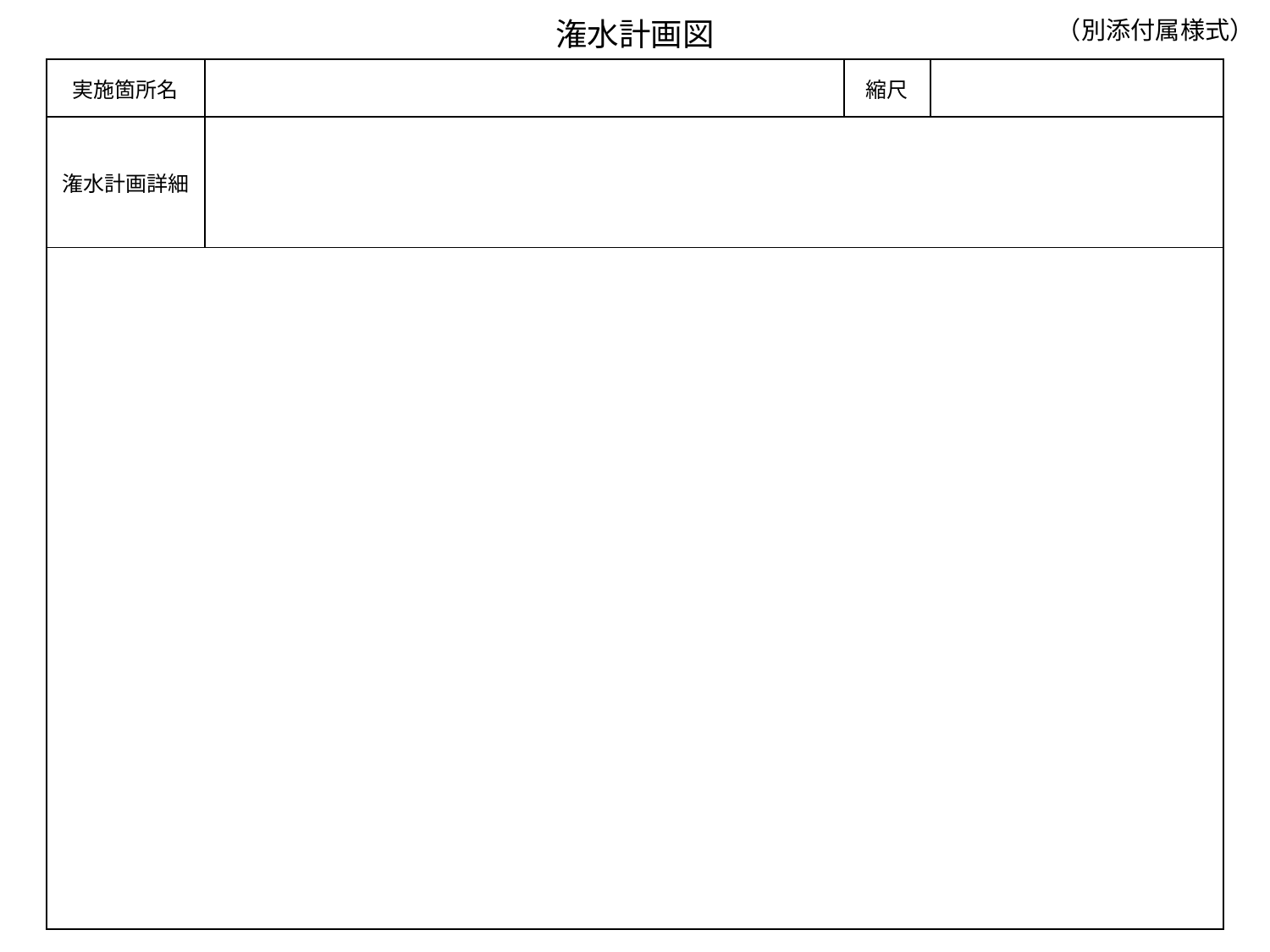

潅水計画図
（別添付属様式）
| 実施箇所名 |  | 縮尺 |  |
| --- | --- | --- | --- |
| 潅水計画詳細 |  |  |  |
|  |  |  |  |